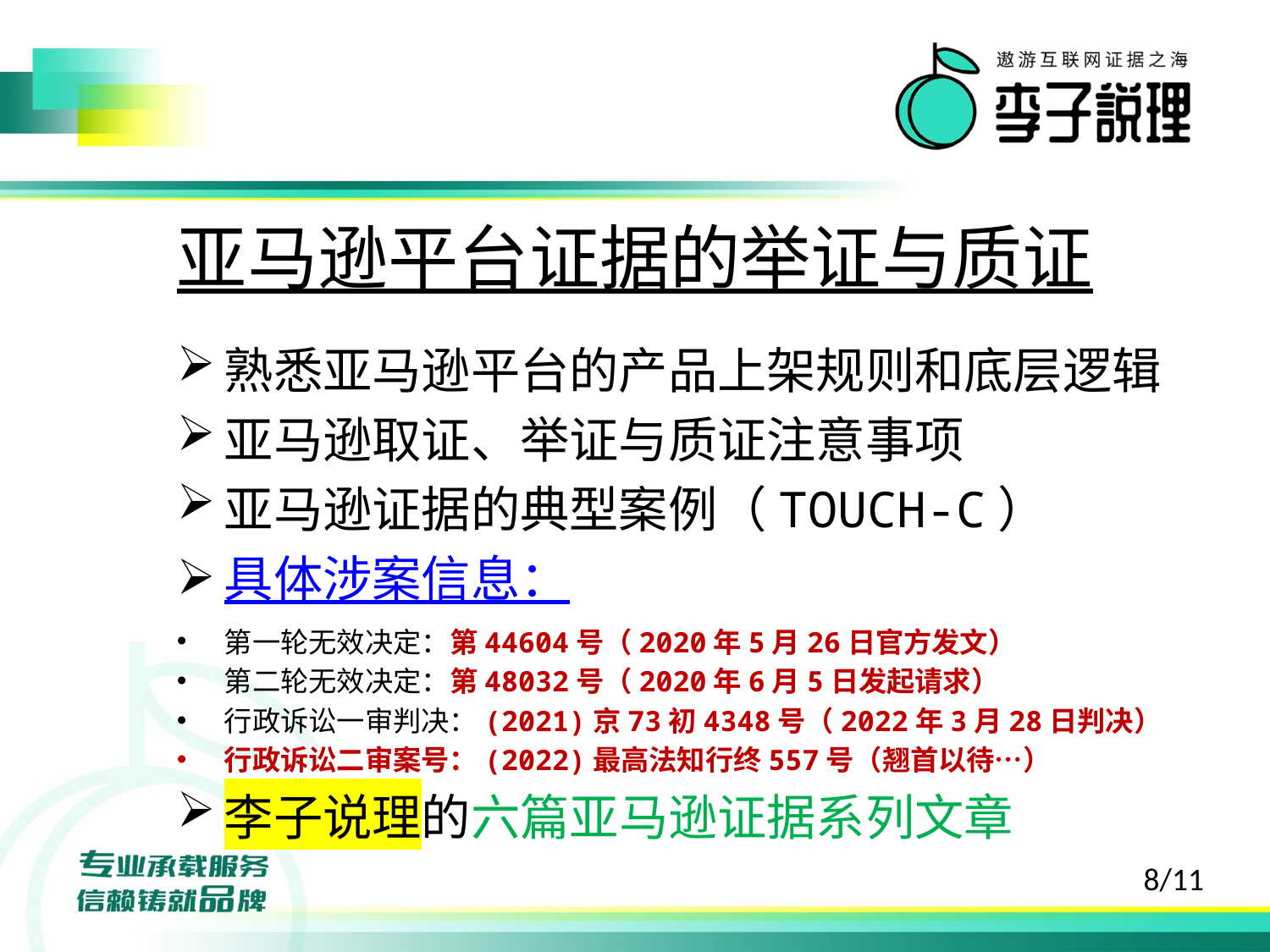

# 亚马逊平台证据的举证与质证

熟悉亚马逊平台的产品上架规则和底层逻辑
亚马逊取证、举证与质证注意事项
亚马逊证据的典型案例（TOUCH-C）
具体涉案信息：
第一轮无效决定：第44604号（2020年5月26日官方发文）
第二轮无效决定：第48032号（2020年6月5日发起请求）
行政诉讼一审判决：(2021)京73初4348号（2022年3月28日判决）
行政诉讼二审案号：(2022)最高法知行终557号（翘首以待…）
李子说理的六篇亚马逊证据系列文章

8/11